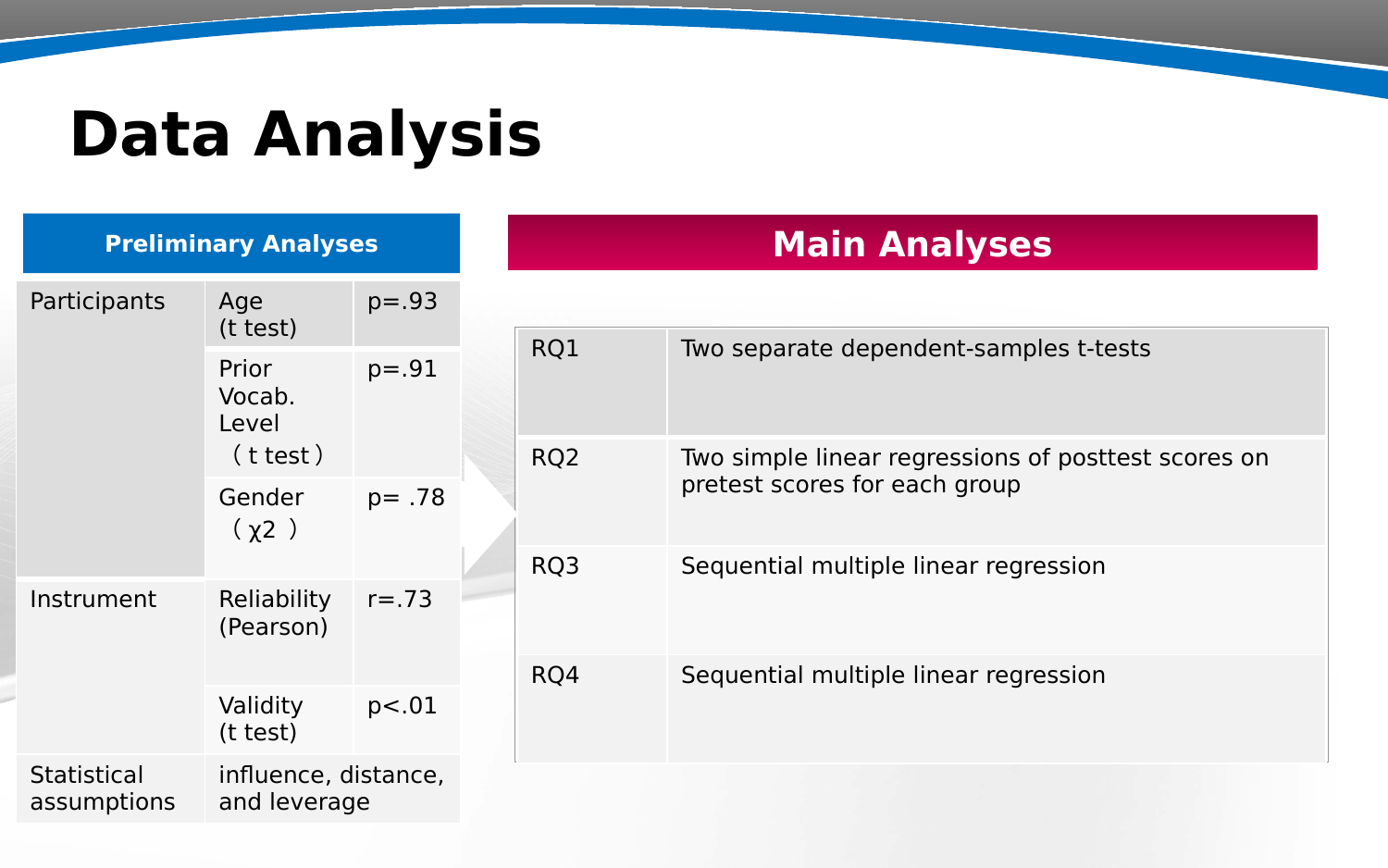

# Data Analysis
Preliminary Analyses
Main Analyses
| Participants | Age (t test) | p=.93 |
| --- | --- | --- |
|  | Prior Vocab. Level （t test） | p=.91 |
|  | Gender （χ2 ） | p= .78 |
| Instrument | Reliability (Pearson) | r=.73 |
|  | Validity (t test) | p<.01 |
| Statistical assumptions | influence, distance, and leverage |  |
单击添加段落文字
单击添加段落文字
| RQ1 | Two separate dependent-samples t-tests |
| --- | --- |
| RQ2 | Two simple linear regressions of posttest scores on pretest scores for each group |
| RQ3 | Sequential multiple linear regression |
| RQ4 | Sequential multiple linear regression |